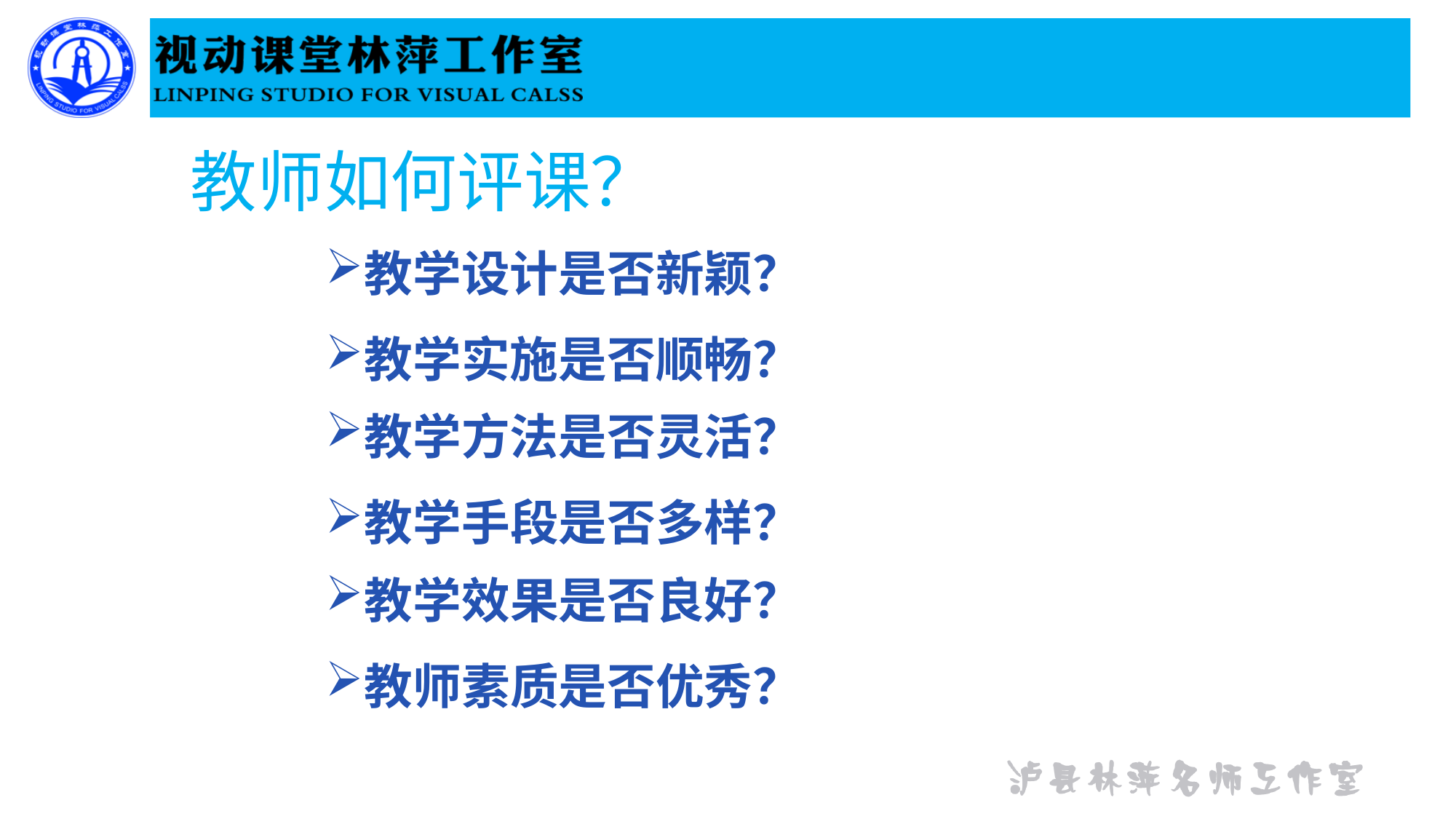

教师如何评课？
教学设计是否新颖？
教学实施是否顺畅？
教学方法是否灵活？
教学手段是否多样？
教学效果是否良好？
教师素质是否优秀？